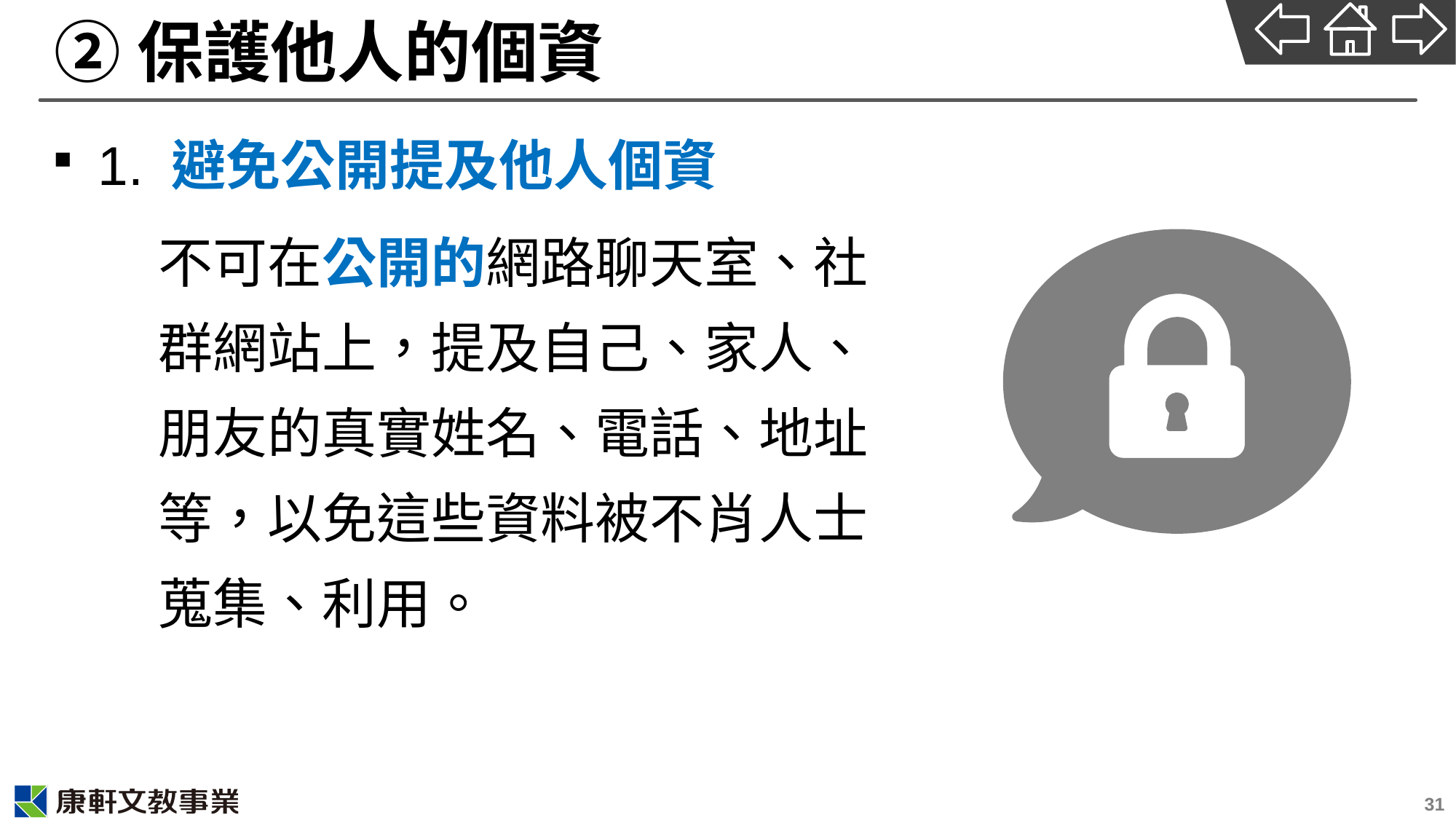

# ②保護他人的個資
1. 避免公開提及他人個資
不可在公開的網路聊天室、社群網站上，提及自己、家人、朋友的真實姓名、電話、地址等，以免這些資料被不肖人士蒐集、利用。

31